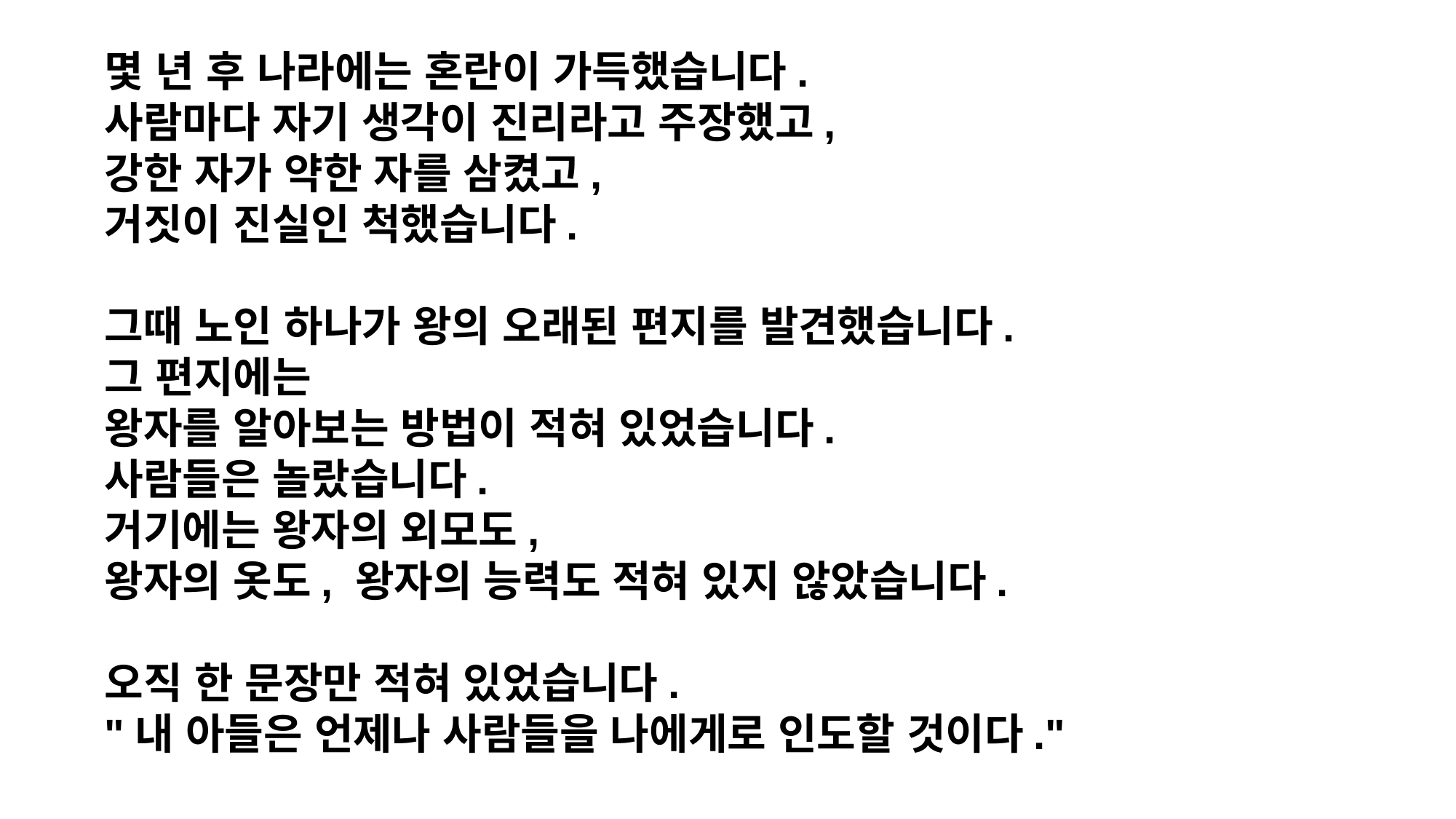

몇 년 후 나라에는 혼란이 가득했습니다.
사람마다 자기 생각이 진리라고 주장했고,
강한 자가 약한 자를 삼켰고,
거짓이 진실인 척했습니다.

그때 노인 하나가 왕의 오래된 편지를 발견했습니다.
그 편지에는
왕자를 알아보는 방법이 적혀 있었습니다.
사람들은 놀랐습니다.
거기에는 왕자의 외모도,
왕자의 옷도, 왕자의 능력도 적혀 있지 않았습니다.

오직 한 문장만 적혀 있었습니다.
"내 아들은 언제나 사람들을 나에게로 인도할 것이다."